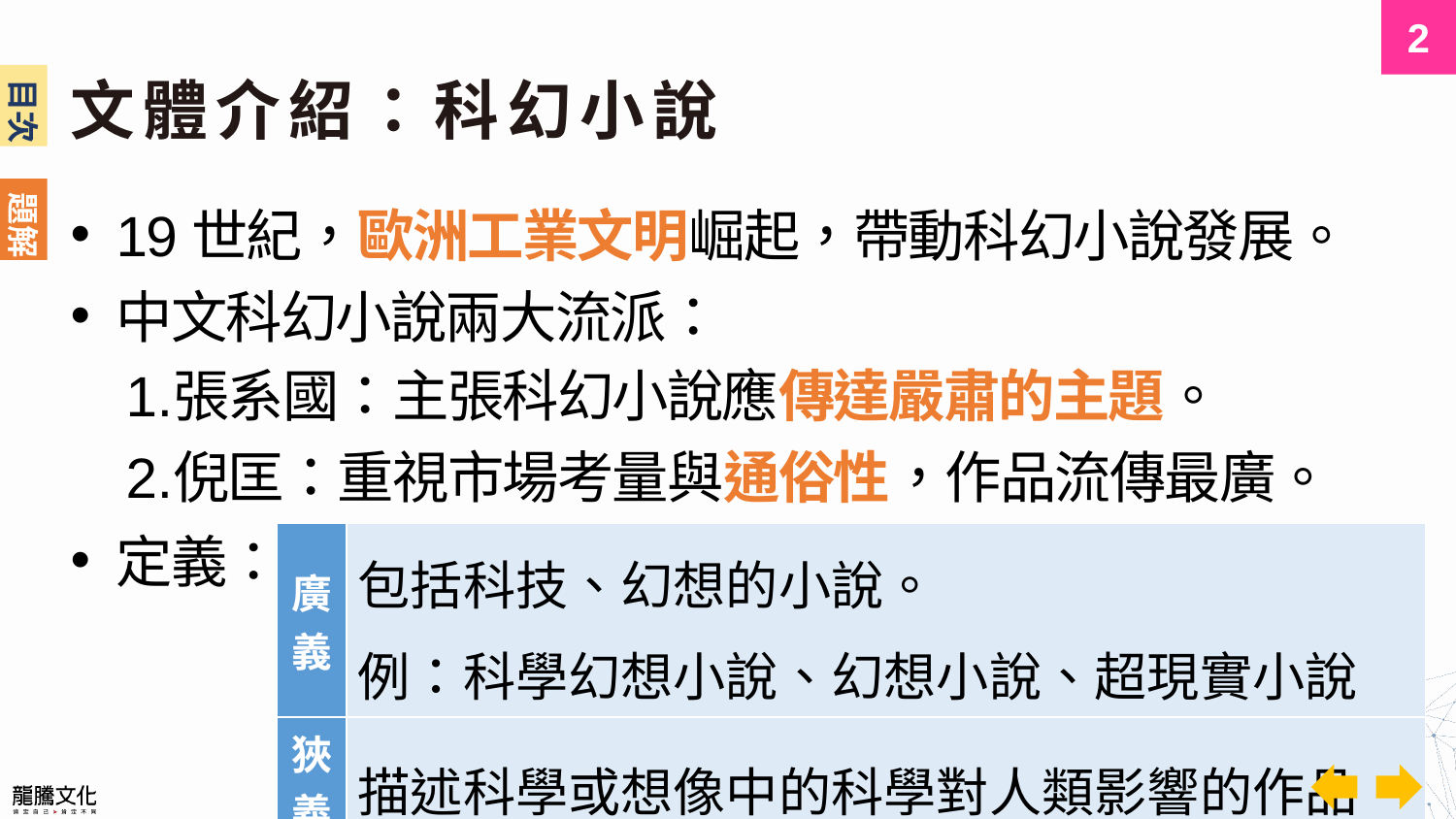

文體介紹：科幻小說
19世紀，歐洲工業文明崛起，帶動科幻小說發展。
中文科幻小說兩大流派：

定義：
張系國：主張科幻小說應傳達嚴肅的主題。
倪匡：重視市場考量與通俗性，作品流傳最廣。
| 廣義 | 包括科技、幻想的小說。 例：科學幻想小說、幻想小說、超現實小說 |
| --- | --- |
| 狹義 | 描述科學或想像中的科學對人類影響的作品 |